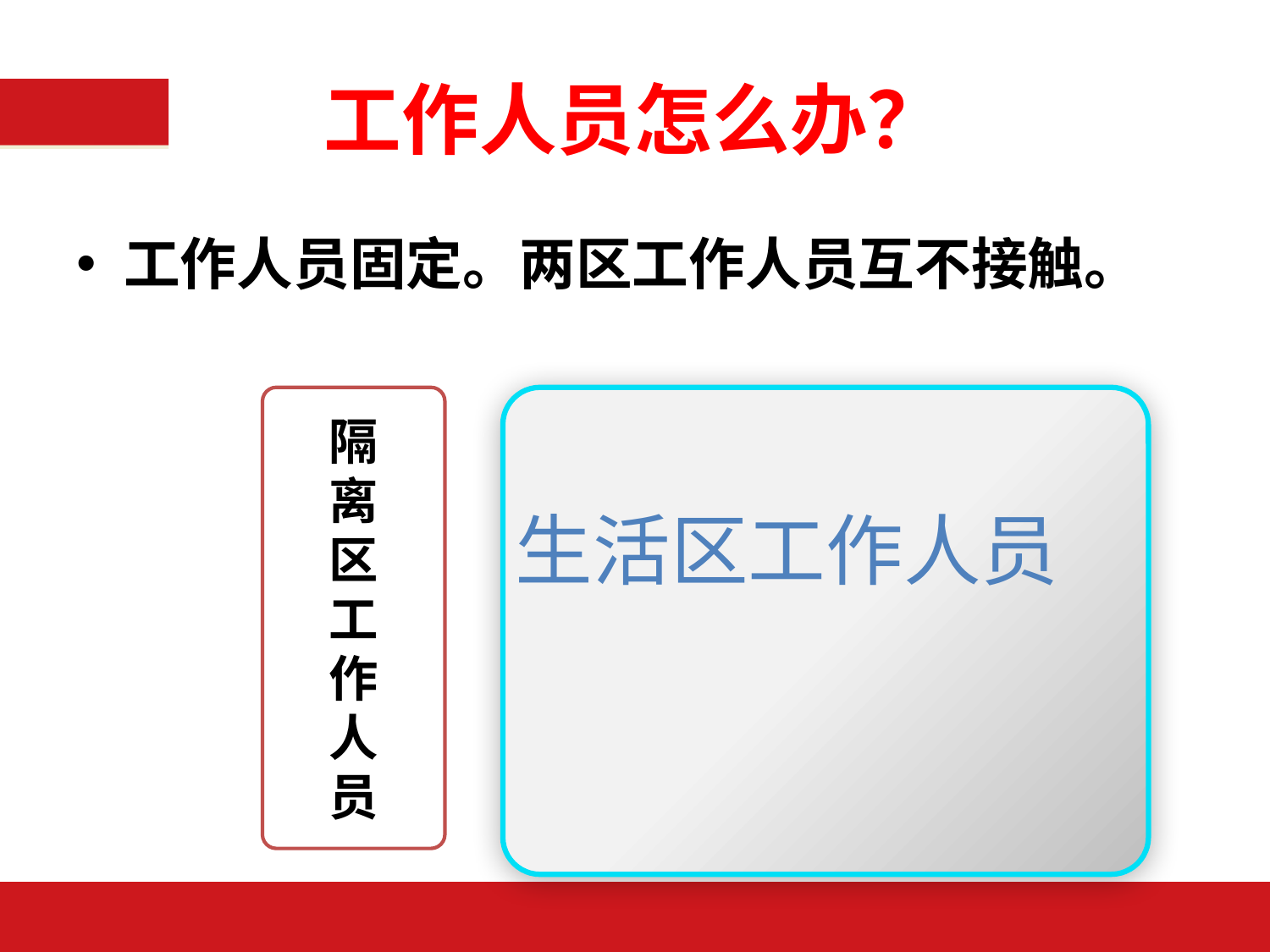

# 工作人员怎么办？
工作人员固定。两区工作人员互不接触。

隔
离
区
工
作
人
员

生活区工作人员